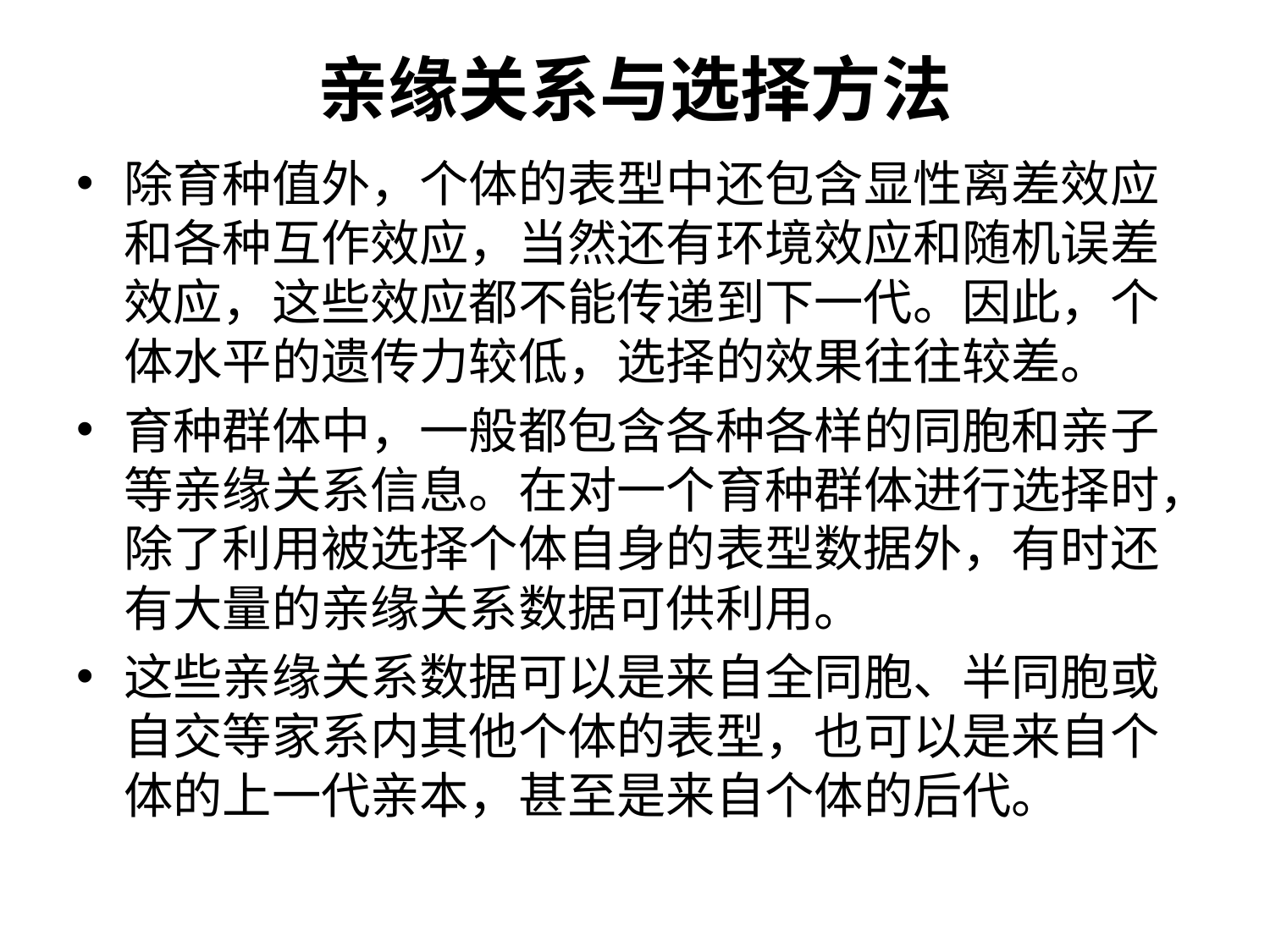

# 亲缘关系与选择方法
除育种值外，个体的表型中还包含显性离差效应和各种互作效应，当然还有环境效应和随机误差效应，这些效应都不能传递到下一代。因此，个体水平的遗传力较低，选择的效果往往较差。
育种群体中，一般都包含各种各样的同胞和亲子等亲缘关系信息。在对一个育种群体进行选择时，除了利用被选择个体自身的表型数据外，有时还有大量的亲缘关系数据可供利用。
这些亲缘关系数据可以是来自全同胞、半同胞或自交等家系内其他个体的表型，也可以是来自个体的上一代亲本，甚至是来自个体的后代。